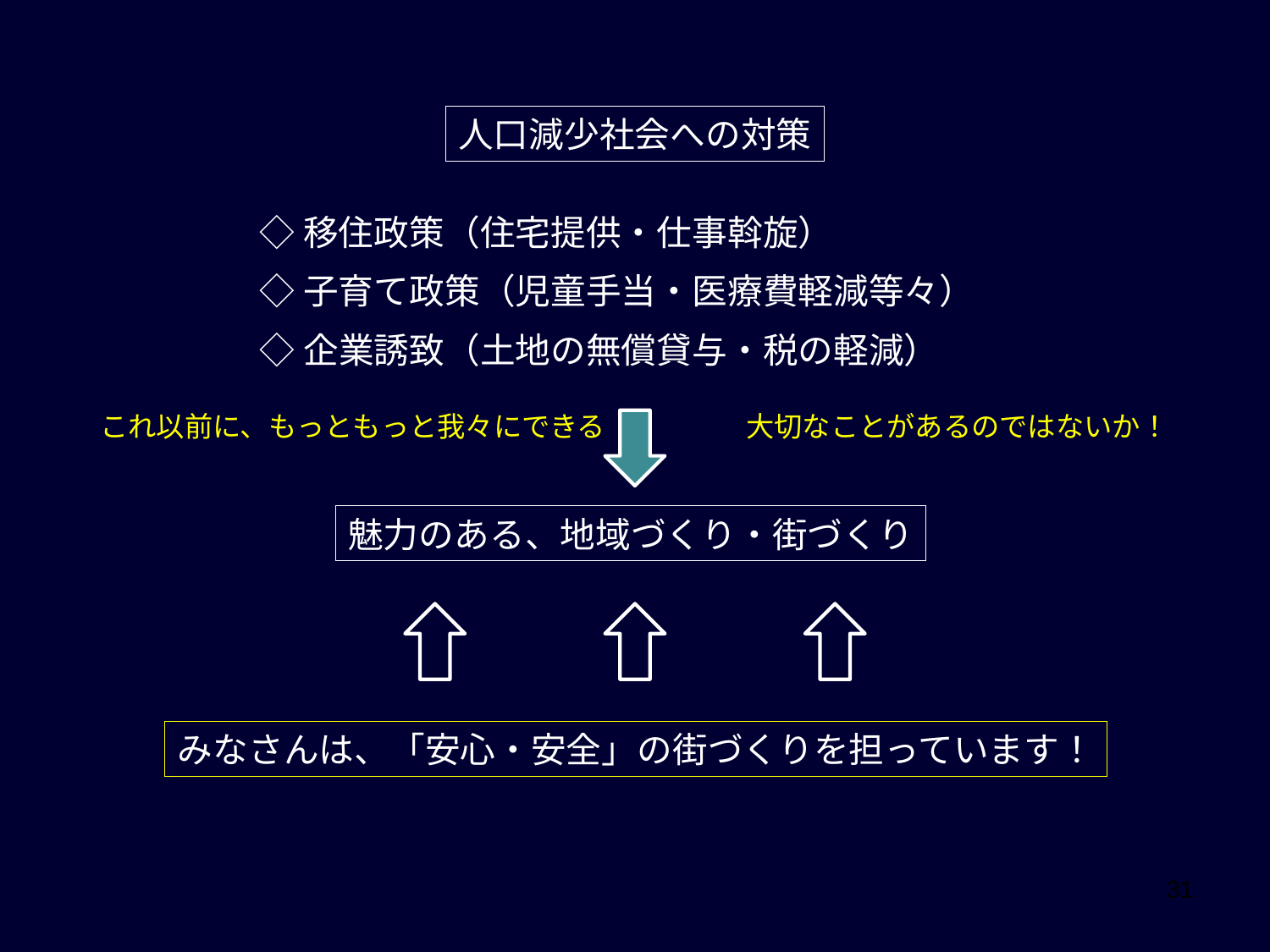

人口減少社会への対策
◇移住政策（住宅提供・仕事斡旋）

◇子育て政策（児童手当・医療費軽減等々）

◇企業誘致（土地の無償貸与・税の軽減）
これ以前に、もっともっと我々にできる　　　　　大切なことがあるのではないか！

魅力のある、地域づくり・街づくり

みなさんは、「安心・安全」の街づくりを担っています！
31